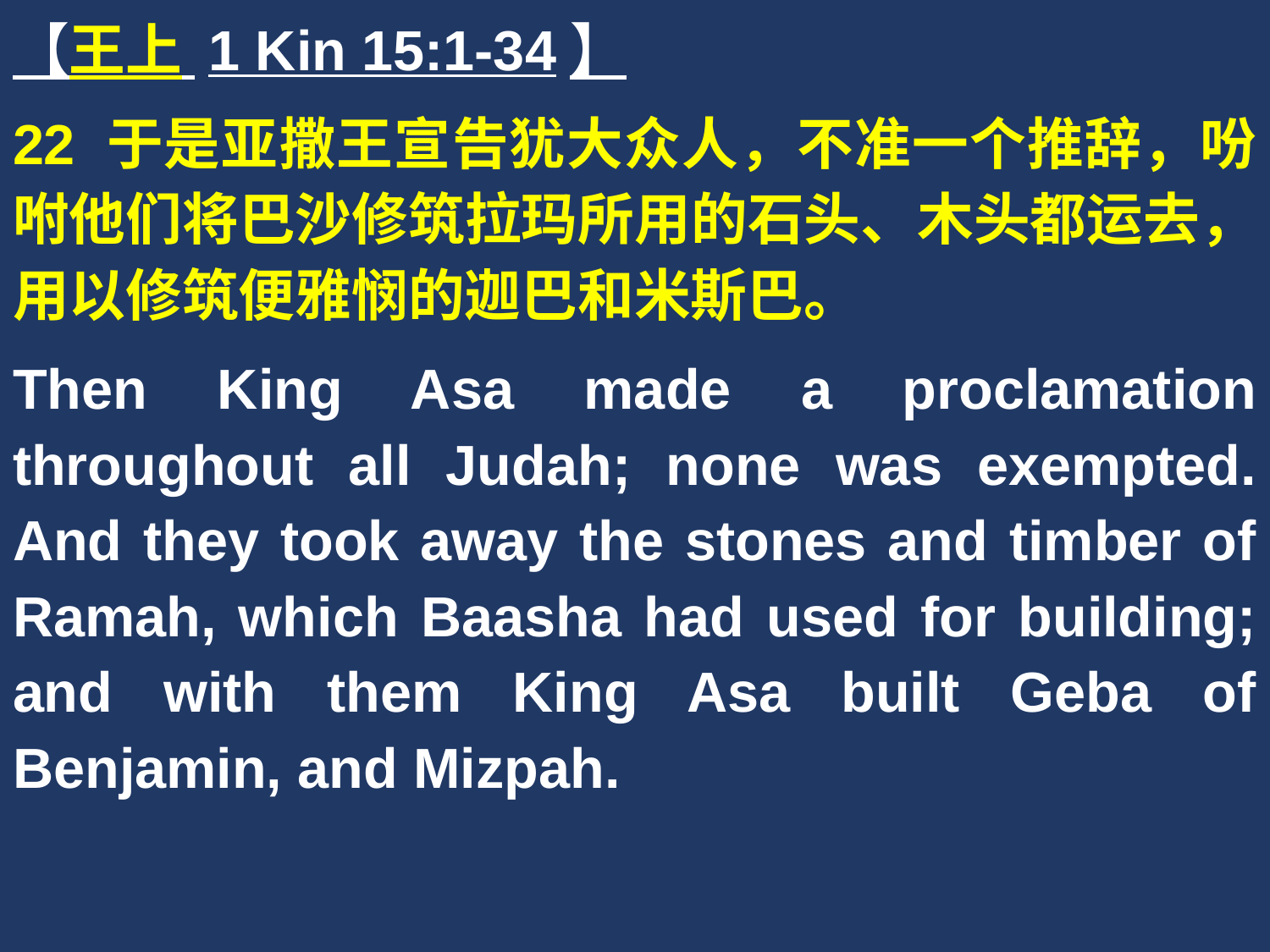

【王上 1 Kin 15:1-34】
22 于是亚撒王宣告犹大众人，不准一个推辞，吩咐他们将巴沙修筑拉玛所用的石头、木头都运去，用以修筑便雅悯的迦巴和米斯巴。
Then King Asa made a proclamation throughout all Judah; none was exempted. And they took away the stones and timber of Ramah, which Baasha had used for building; and with them King Asa built Geba of Benjamin, and Mizpah.